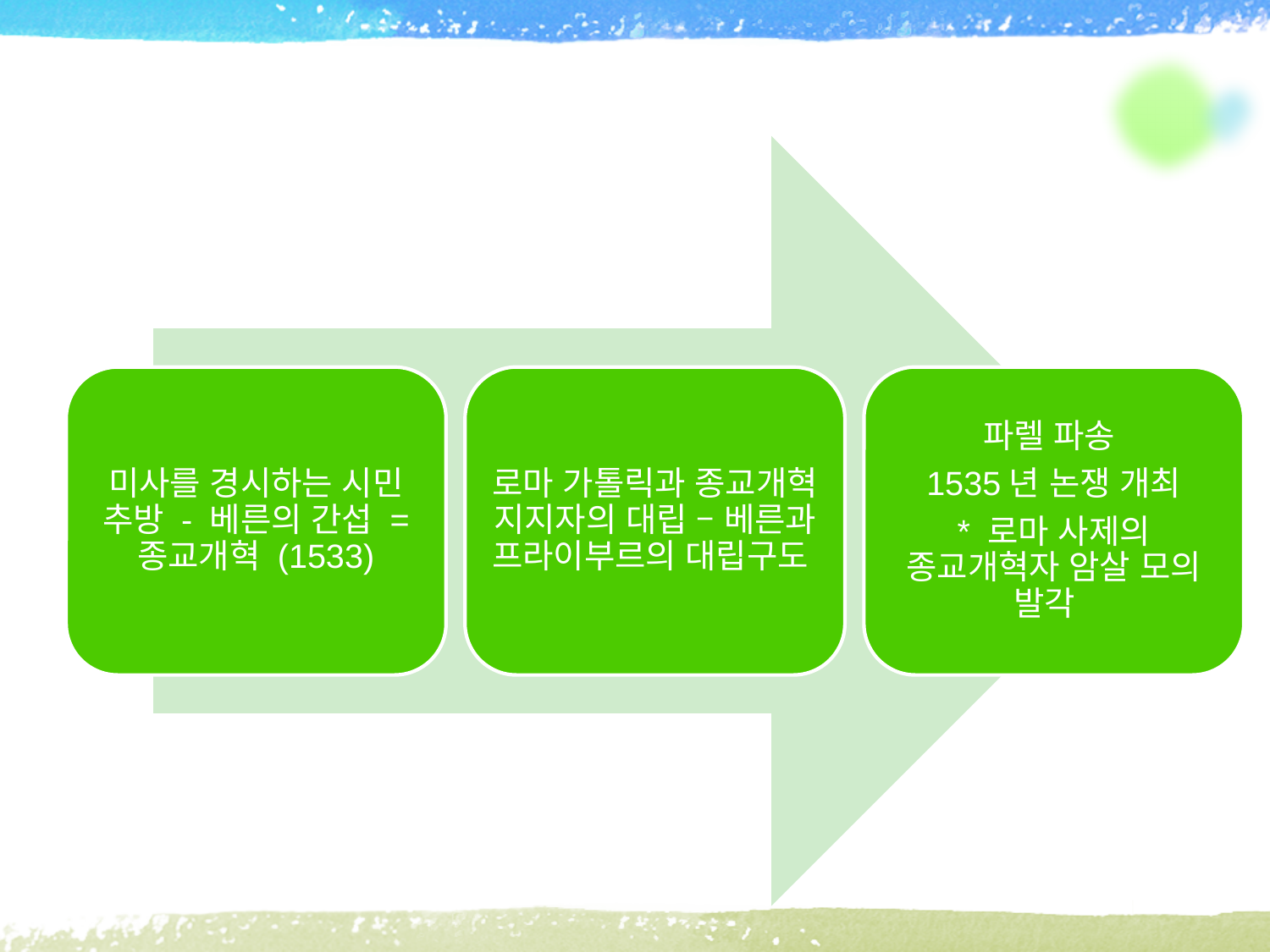

미사를 경시하는 시민 추방 - 베른의 간섭 = 종교개혁 (1533)
로마 가톨릭과 종교개혁 지지자의 대립 – 베른과 프라이부르의 대립구도
파렐 파송
1535년 논쟁 개최
* 로마 사제의 종교개혁자 암살 모의 발각